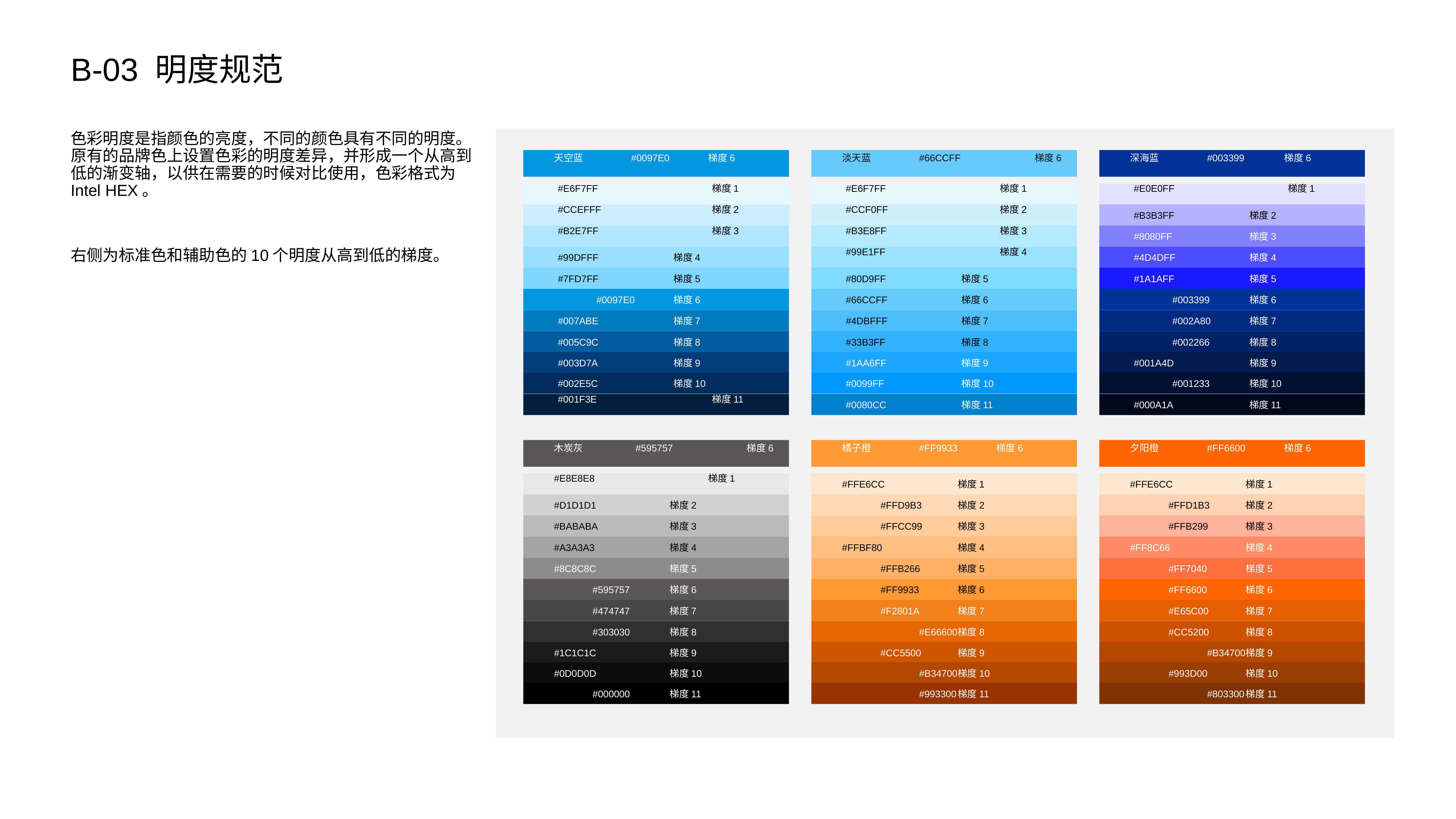

# B-03 明度规范
色彩明度是指颜色的亮度，不同的颜色具有不同的明度。原有的品牌色上设置色彩的明度差异，并形成一个从高到低的渐变轴，以供在需要的时候对比使用，色彩格式为Intel HEX。

右侧为标准色和辅助色的10个明度从高到低的梯度。
天空蓝		#0097E0		梯度6
淡天蓝		#66CCFF		梯度6
深海蓝		#003399		梯度6
#E6F7FF			梯度1
#E6F7FF			梯度1
#E0E0FF			梯度1
#CCEFFF			梯度2
#CCF0FF			梯度2
#B3B3FF		梯度2
#B2E7FF			梯度3
#B3E8FF			梯度3
#8080FF			梯度3
#99DFFF		梯度4
#99E1FF			梯度4
#4D4DFF		梯度4
#7FD7FF		梯度5
#80D9FF		梯度5
#1A1AFF		梯度5
#0097E0		梯度6
#66CCFF		梯度6
#003399		梯度6
#007ABE		梯度7
#4DBFFF		梯度7
#002A80		梯度7
#005C9C		梯度8
#33B3FF		梯度8
#002266		梯度8
#003D7A		梯度9
#1AA6FF		梯度9
#001A4D		梯度9
#002E5C		梯度10
#0099FF			梯度10
#001233		梯度10
#001F3E			梯度11
#0080CC		梯度11
#000A1A		梯度11
木炭灰		 #595757		梯度6
橘子橙		#FF9933		梯度6
夕阳橙		#FF6600		梯度6
#E8E8E8			梯度1
#FFE6CC		梯度1
#FFE6CC		梯度1
#D1D1D1		梯度2
#FFD9B3	梯度2
#FFD1B3	梯度2
#BABABA		梯度3
#FFCC99	梯度3
#FFB299	梯度3
#A3A3A3		梯度4
#FFBF80		梯度4
#FF8C66		梯度4
#8C8C8C		梯度5
#FFB266	梯度5
#FF7040		梯度5
#595757		梯度6
#FF9933		梯度6
#FF6600		梯度6
#474747		梯度7
#F2801A	梯度7
#E65C00	梯度7
#303030		梯度8
#E66600	梯度8
#CC5200	梯度8
#1C1C1C		梯度9
#CC5500	梯度9
#B34700	梯度9
#0D0D0D		梯度10
#B34700	梯度10
#993D00	梯度10
#000000		梯度11
#993300	梯度11
#803300	梯度11
12